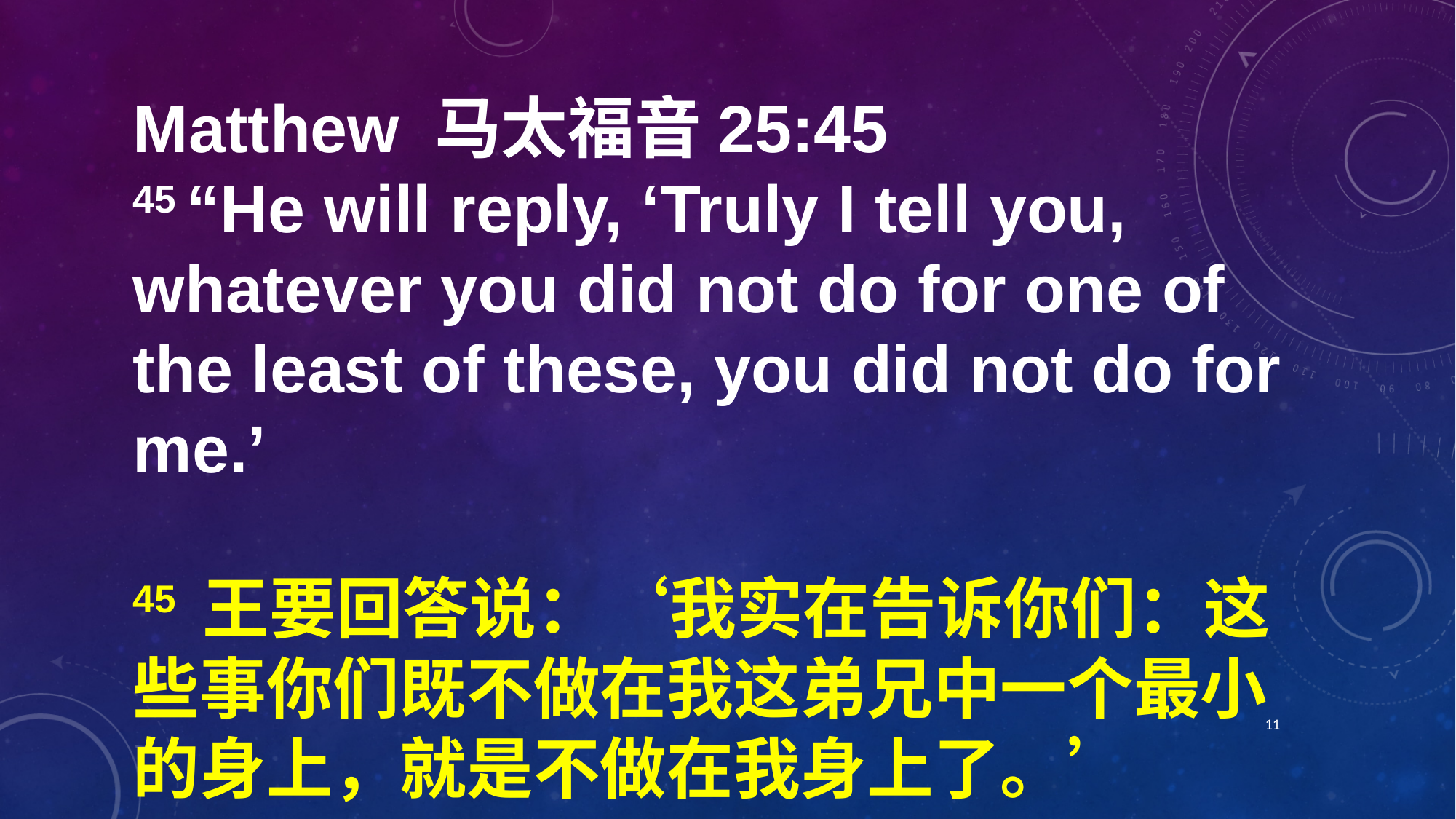

Matthew 马太福音25:45
45 “He will reply, ‘Truly I tell you, whatever you did not do for one of the least of these, you did not do for me.’

45 王要回答说：‘我实在告诉你们：这些事你们既不做在我这弟兄中一个最小的身上，就是不做在我身上了。’
11